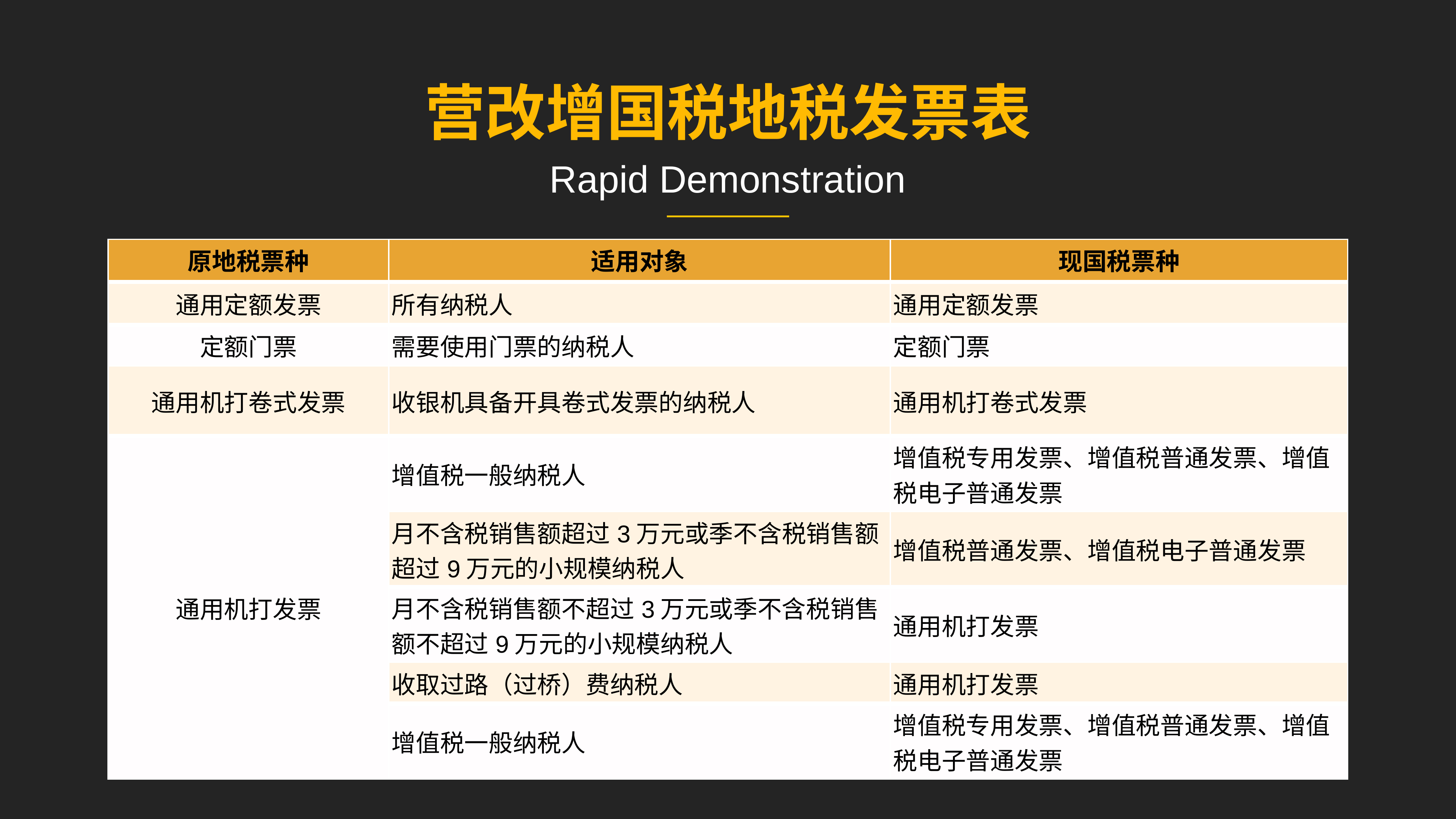

营改增国税地税发票表
Rapid Demonstration

| 原地税票种 | 适用对象 | 现国税票种 |
| --- | --- | --- |
| 通用定额发票 | 所有纳税人 | 通用定额发票 |
| 定额门票 | 需要使用门票的纳税人 | 定额门票 |
| 通用机打卷式发票 | 收银机具备开具卷式发票的纳税人 | 通用机打卷式发票 |
| 通用机打发票 | 增值税一般纳税人 | 增值税专用发票、增值税普通发票、增值税电子普通发票 |
|  | 月不含税销售额超过3万元或季不含税销售额超过9万元的小规模纳税人 | 增值税普通发票、增值税电子普通发票 |
|  | 月不含税销售额不超过3万元或季不含税销售额不超过9万元的小规模纳税人 | 通用机打发票 |
|  | 收取过路（过桥）费纳税人 | 通用机打发票 |
|  | 增值税一般纳税人 | 增值税专用发票、增值税普通发票、增值税电子普通发票 |